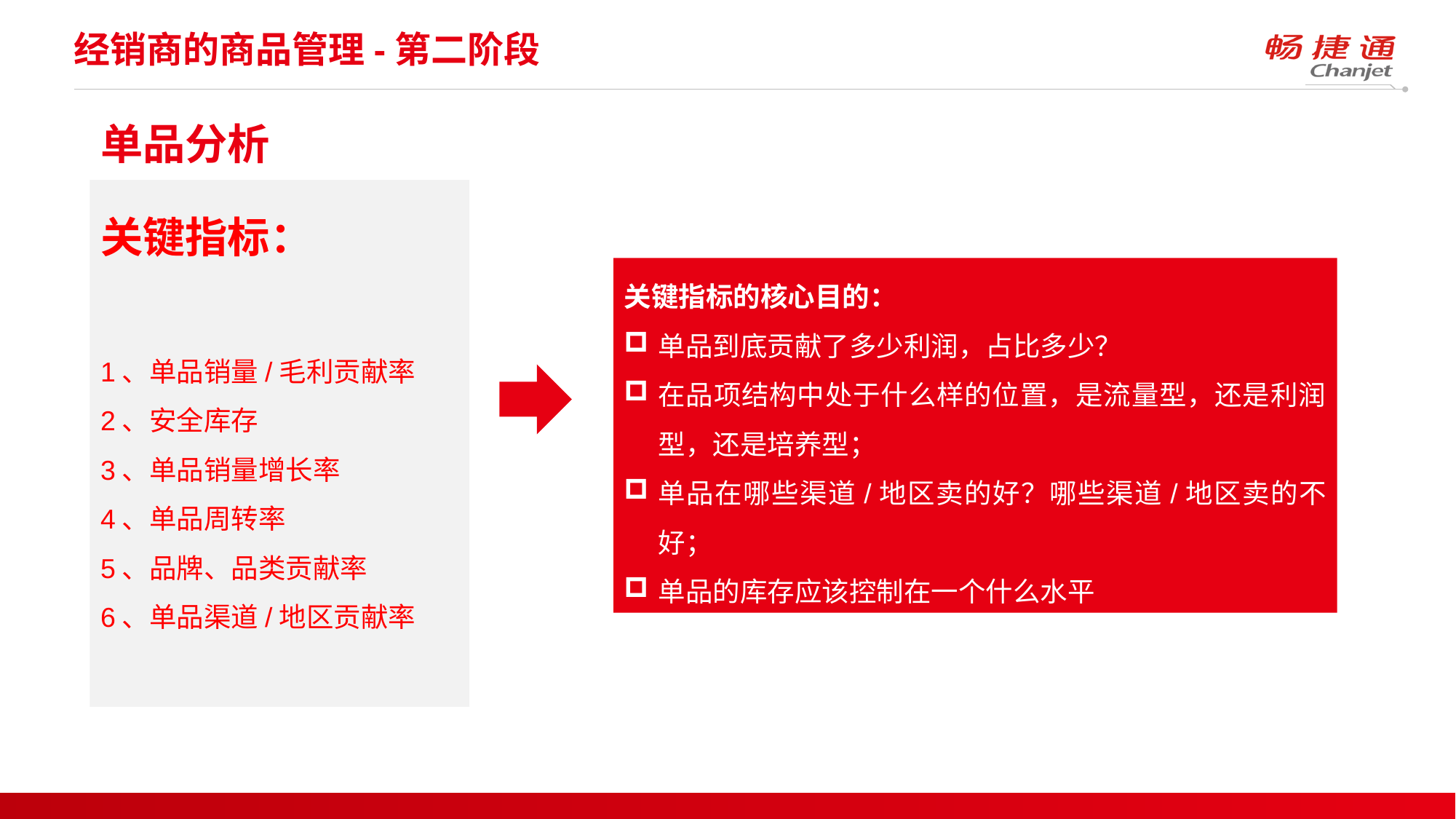

# 经销商的商品管理-第二阶段
单品分析
关键指标：

1、单品销量/毛利贡献率
2、安全库存
3、单品销量增长率
4、单品周转率
5、品牌、品类贡献率
6、单品渠道/地区贡献率
关键指标的核心目的：
单品到底贡献了多少利润，占比多少？
在品项结构中处于什么样的位置，是流量型，还是利润型，还是培养型；
单品在哪些渠道/地区卖的好？哪些渠道/地区卖的不好；
单品的库存应该控制在一个什么水平